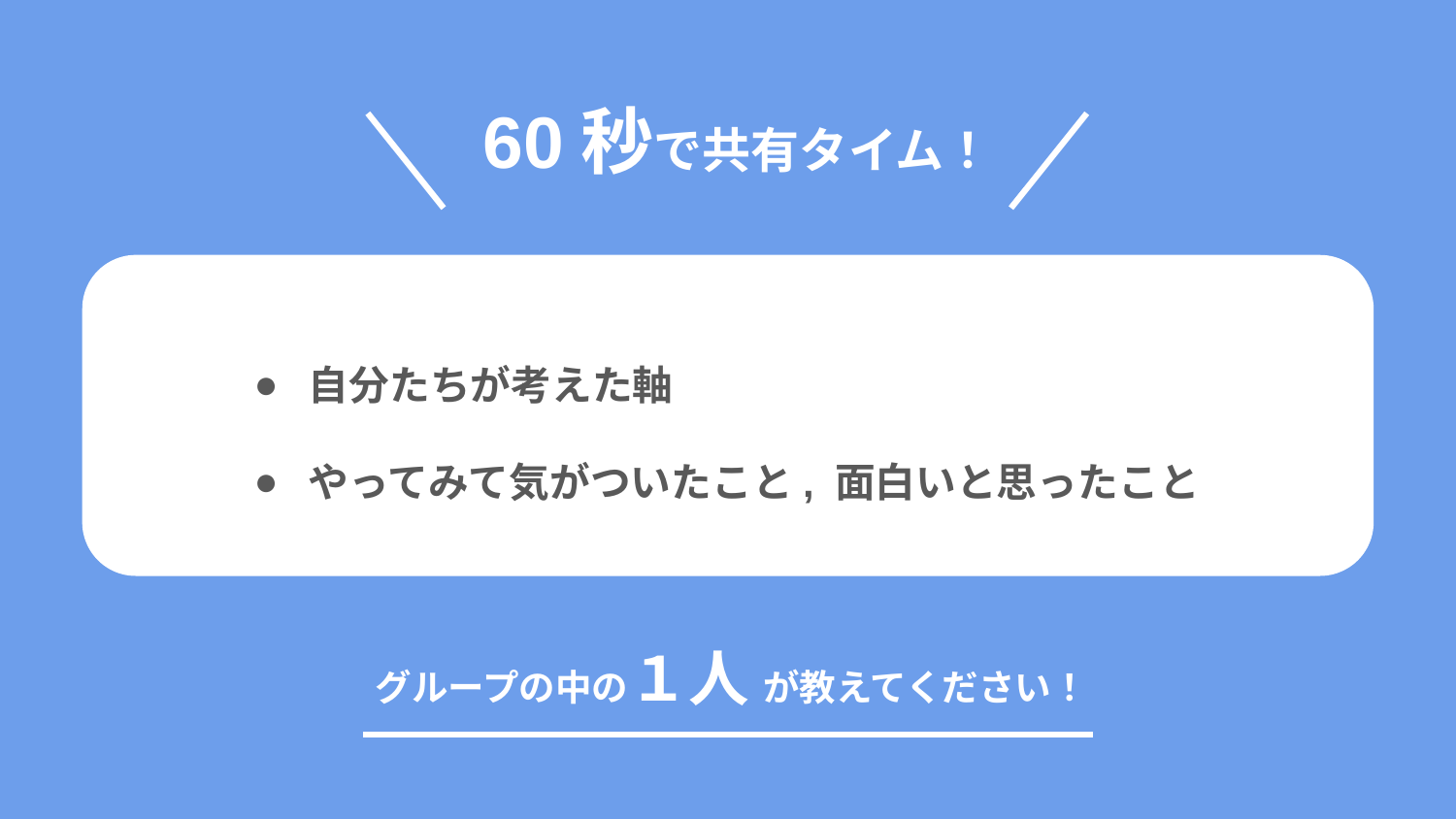

60秒で共有タイム！

自分たちが考えた軸
やってみて気がついたこと, 面白いと思ったこと
グループの中の１人 が教えてください！